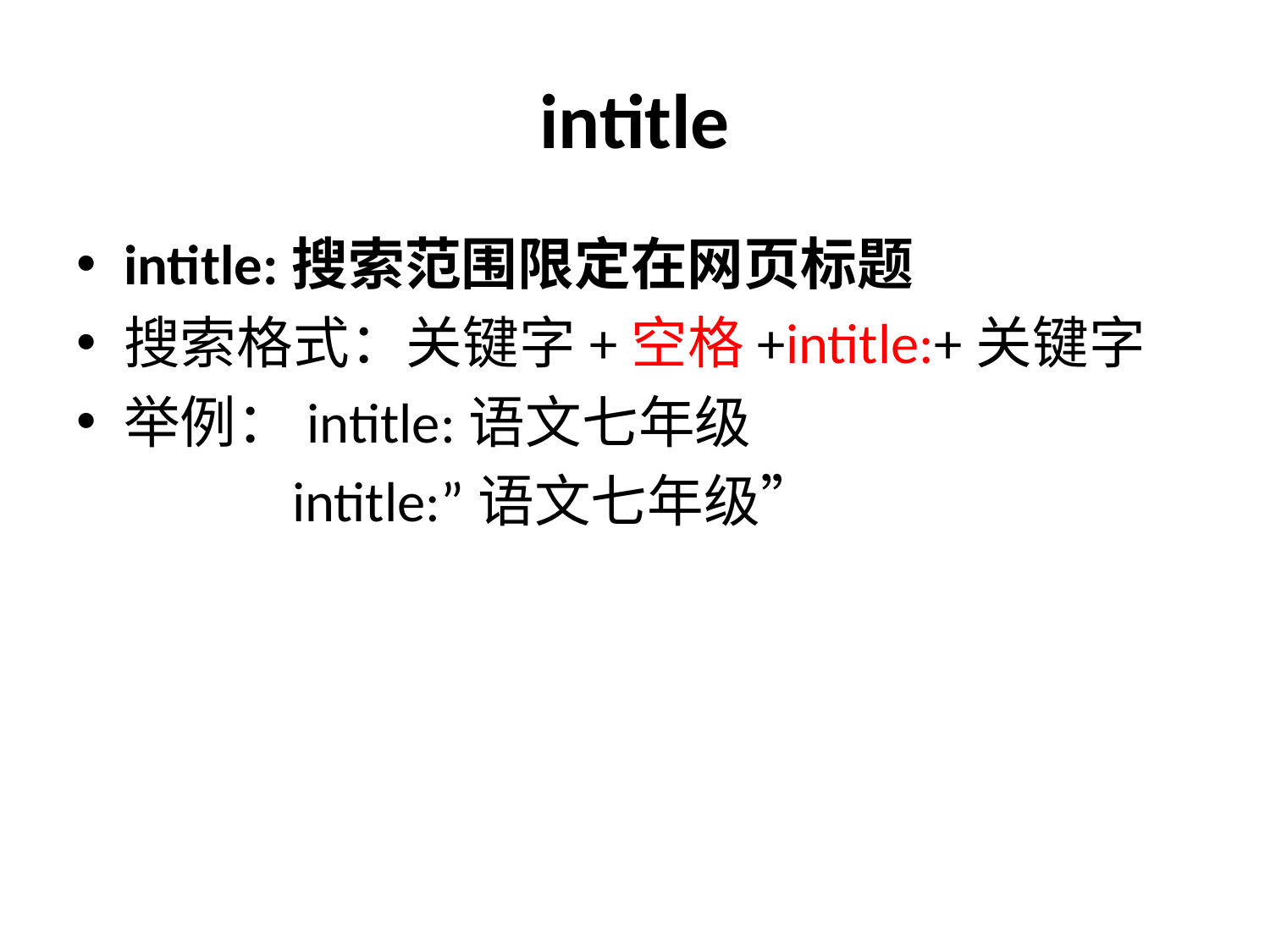

# intitle
intitle:搜索范围限定在网页标题
搜索格式：关键字+空格+intitle:+关键字
举例：intitle:语文七年级
                 intitle:”语文七年级”